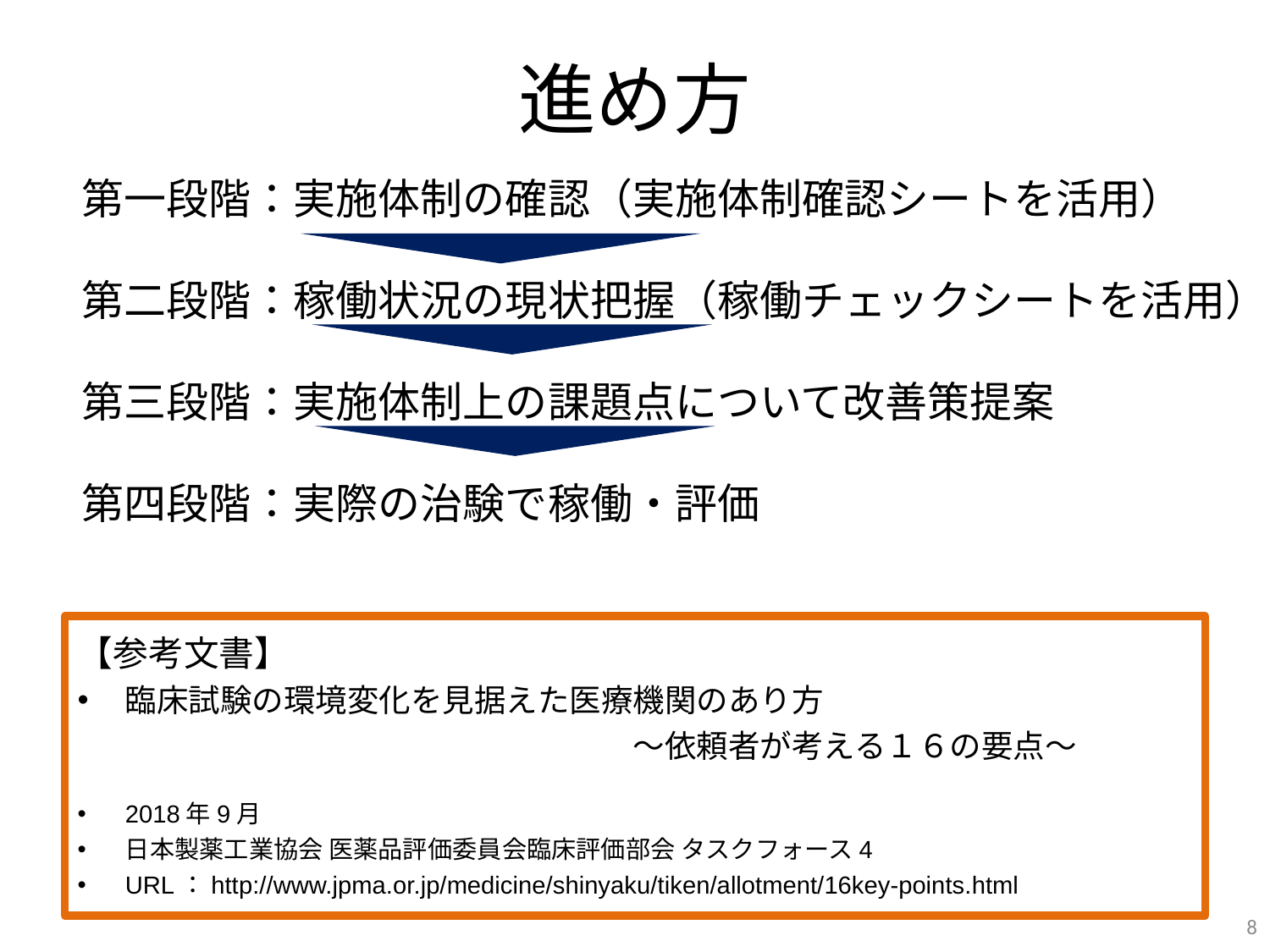

# 進め方
第一段階：実施体制の確認（実施体制確認シートを活用）

第二段階：稼働状況の現状把握（稼働チェックシートを活用）

第三段階：実施体制上の課題点について改善策提案

第四段階：実際の治験で稼働・評価

【参考文書】
臨床試験の環境変化を見据えた医療機関のあり方
				～依頼者が考える１６の要点～

2018年9月
日本製薬工業協会 医薬品評価委員会臨床評価部会 タスクフォース4
URL：http://www.jpma.or.jp/medicine/shinyaku/tiken/allotment/16key-points.html
8